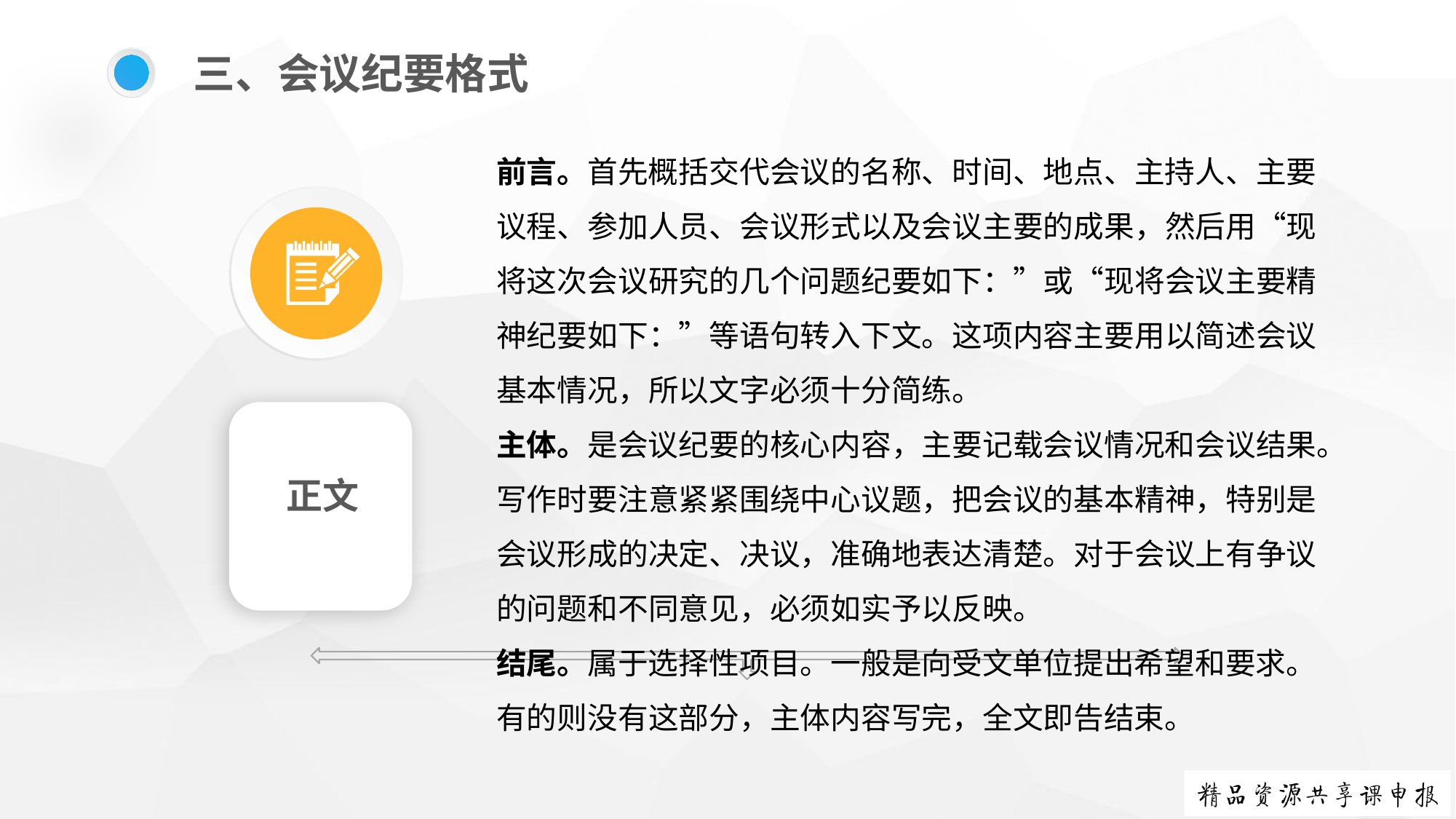

三、会议纪要格式

前言。首先概括交代会议的名称、时间、地点、主持人、主要议程、参加人员、会议形式以及会议主要的成果，然后用“现将这次会议研究的几个问题纪要如下：”或“现将会议主要精神纪要如下：”等语句转入下文。这项内容主要用以简述会议基本情况，所以文字必须十分简练。
主体。是会议纪要的核心内容，主要记载会议情况和会议结果。写作时要注意紧紧围绕中心议题，把会议的基本精神，特别是会议形成的决定、决议，准确地表达清楚。对于会议上有争议的问题和不同意见，必须如实予以反映。
结尾。属于选择性项目。一般是向受文单位提出希望和要求。有的则没有这部分，主体内容写完，全文即告结束。

正文